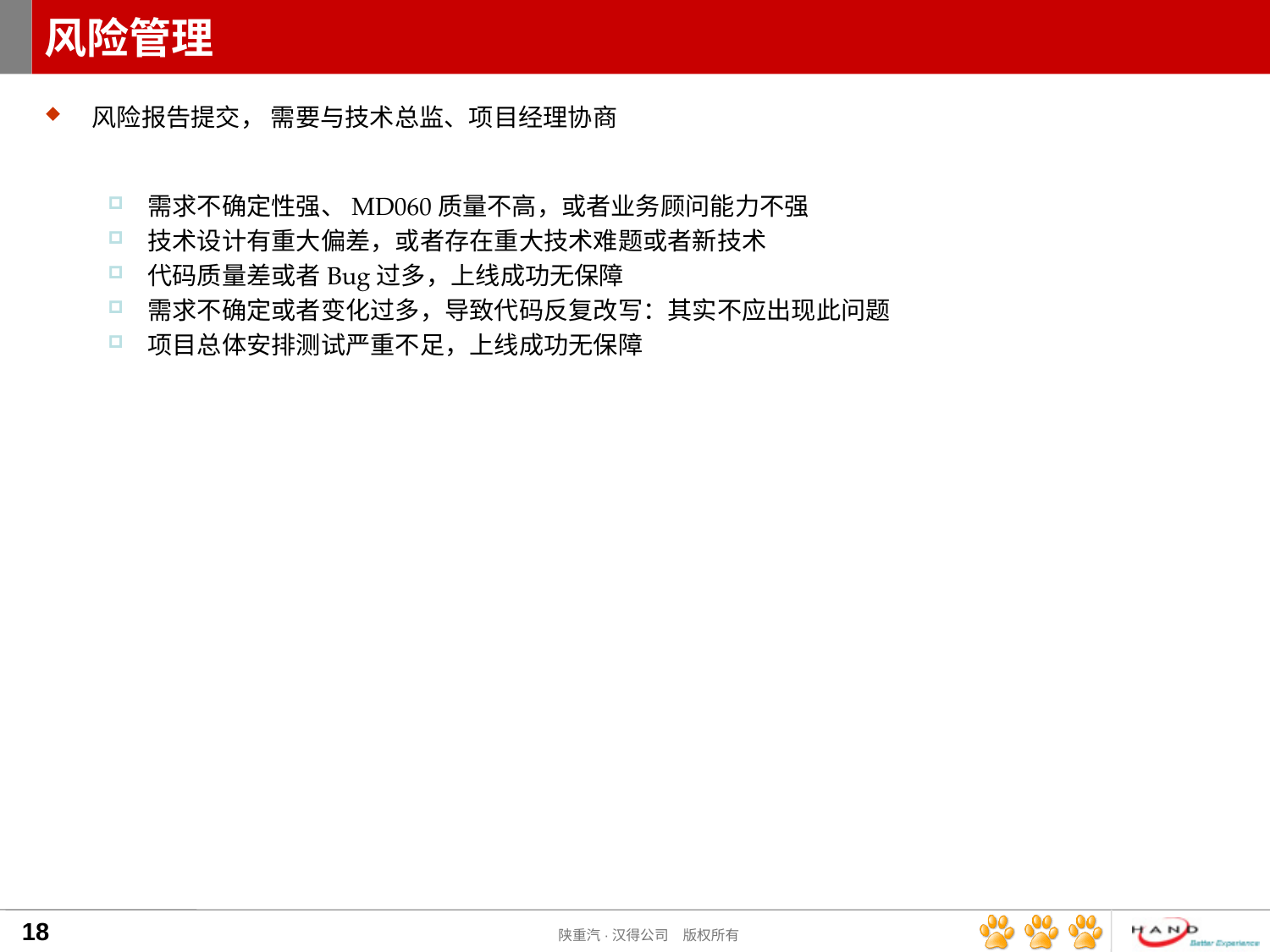

# 风险管理
风险报告提交， 需要与技术总监、项目经理协商

需求不确定性强、MD060质量不高，或者业务顾问能力不强
技术设计有重大偏差，或者存在重大技术难题或者新技术
代码质量差或者Bug过多，上线成功无保障
需求不确定或者变化过多，导致代码反复改写：其实不应出现此问题
项目总体安排测试严重不足，上线成功无保障

18